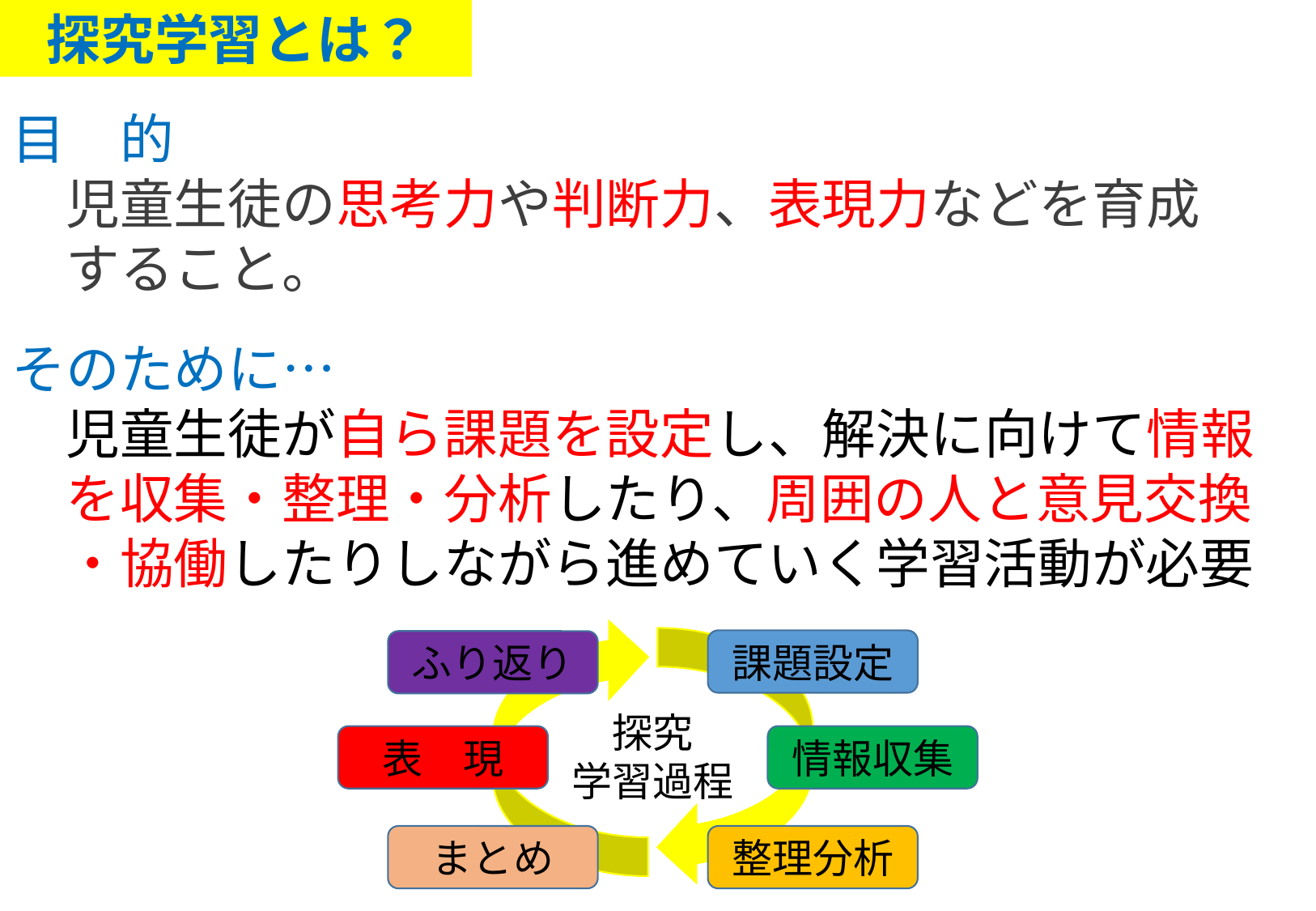

探究学習とは？
目　的
　児童生徒の思考力や判断力、表現力などを育成
　すること。
そのために…
　児童生徒が自ら課題を設定し、解決に向けて情報
　を収集・整理・分析したり、周囲の人と意見交換
　・協働したりしながら進めていく学習活動が必要

課題設定
ふり返り
探究
学習過程
表　現
情報収集
まとめ
整理分析